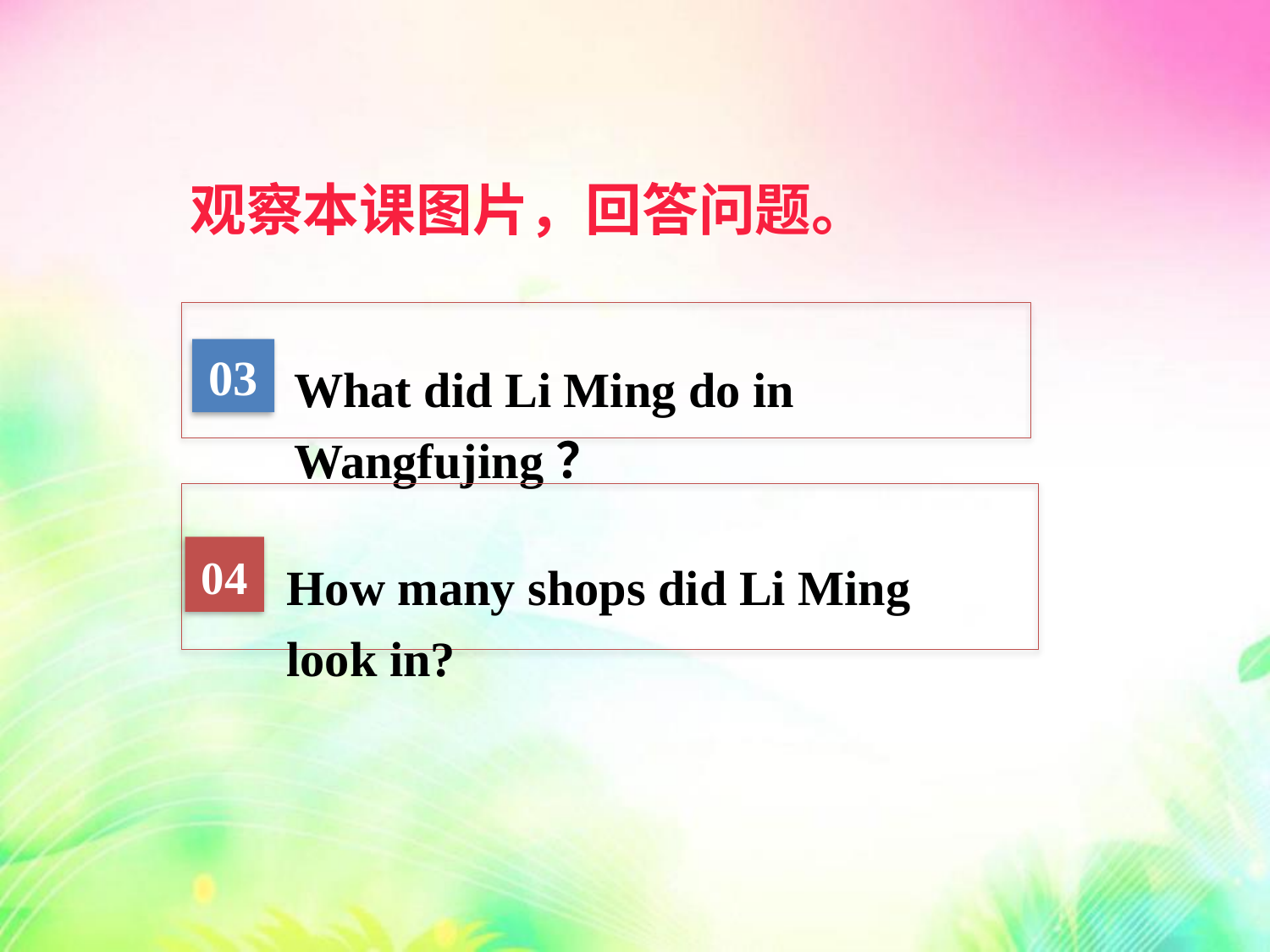

观察本课图片，回答问题。

03
What did Li Ming do in Wangfujing？

04
How many shops did Li Ming look in?